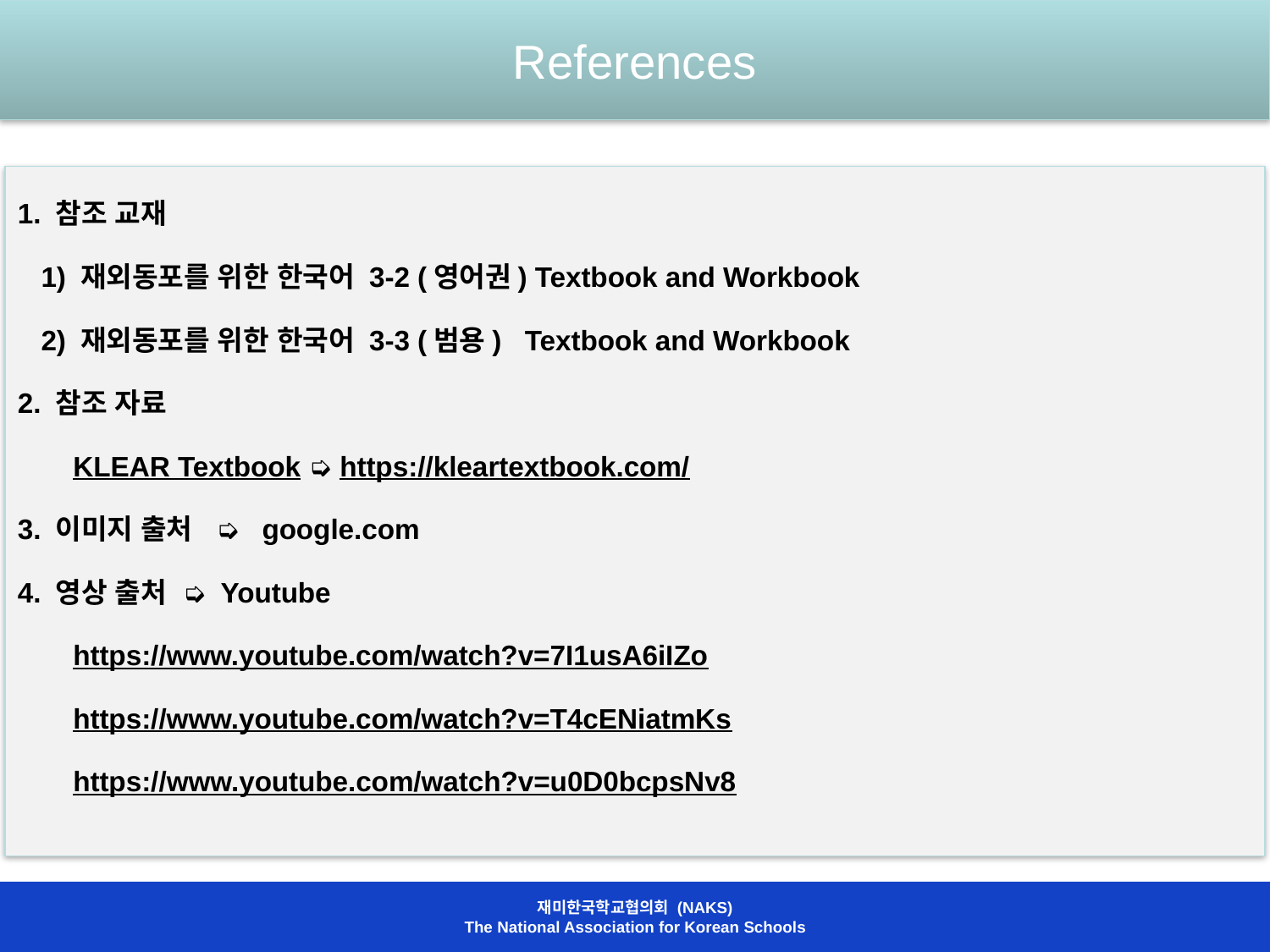

# References
1. 참조 교재
   1) 재외동포를 위한 한국어 3-2 (영어권) Textbook and Workbook
   2) 재외동포를 위한 한국어 3-3 (범용)   Textbook and Workbook
2. 참조 자료
KLEAR Textbook ➭ https://kleartextbook.com/
3. 이미지 출처   ➭  google.com
4. 영상 출처  ➭ Youtube
https://www.youtube.com/watch?v=7I1usA6iIZo
https://www.youtube.com/watch?v=T4cENiatmKs
https://www.youtube.com/watch?v=u0D0bcpsNv8
재미한국학교협의회 (NAKS)
The National Association for Korean Schools